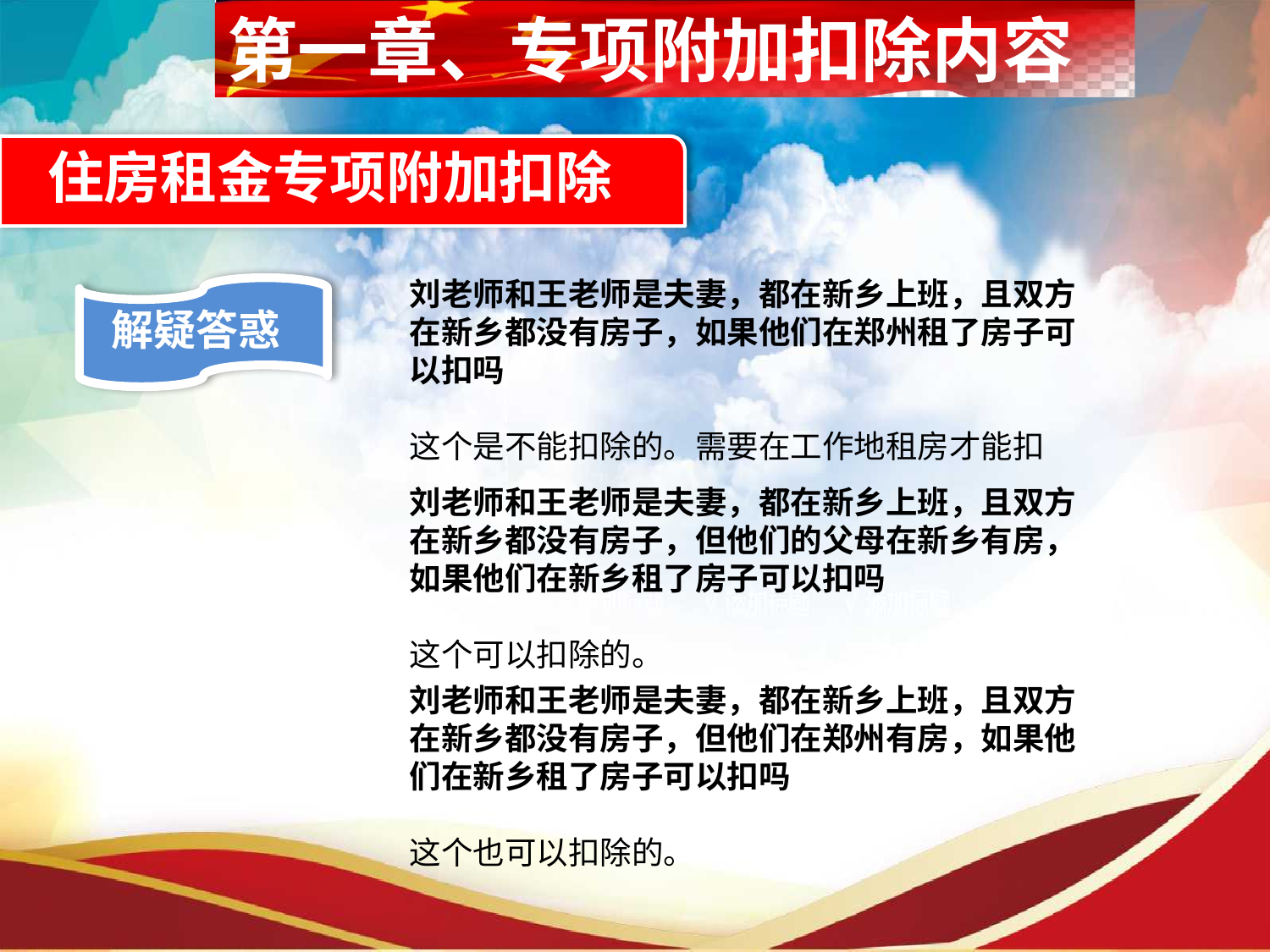

第一章、专项附加扣除内容

住房租金专项附加扣除
刘老师和王老师是夫妻，都在新乡上班，且双方在新乡都没有房子，如果他们在郑州租了房子可以扣吗

这个是不能扣除的。需要在工作地租房才能扣

解疑答惑
刘老师和王老师是夫妻，都在新乡上班，且双方在新乡都没有房子，但他们的父母在新乡有房，如果他们在新乡租了房子可以扣吗

这个可以扣除的。
刘老师和王老师是夫妻，都在新乡上班，且双方在新乡都没有房子，但他们在郑州有房，如果他们在新乡租了房子可以扣吗

这个也可以扣除的。